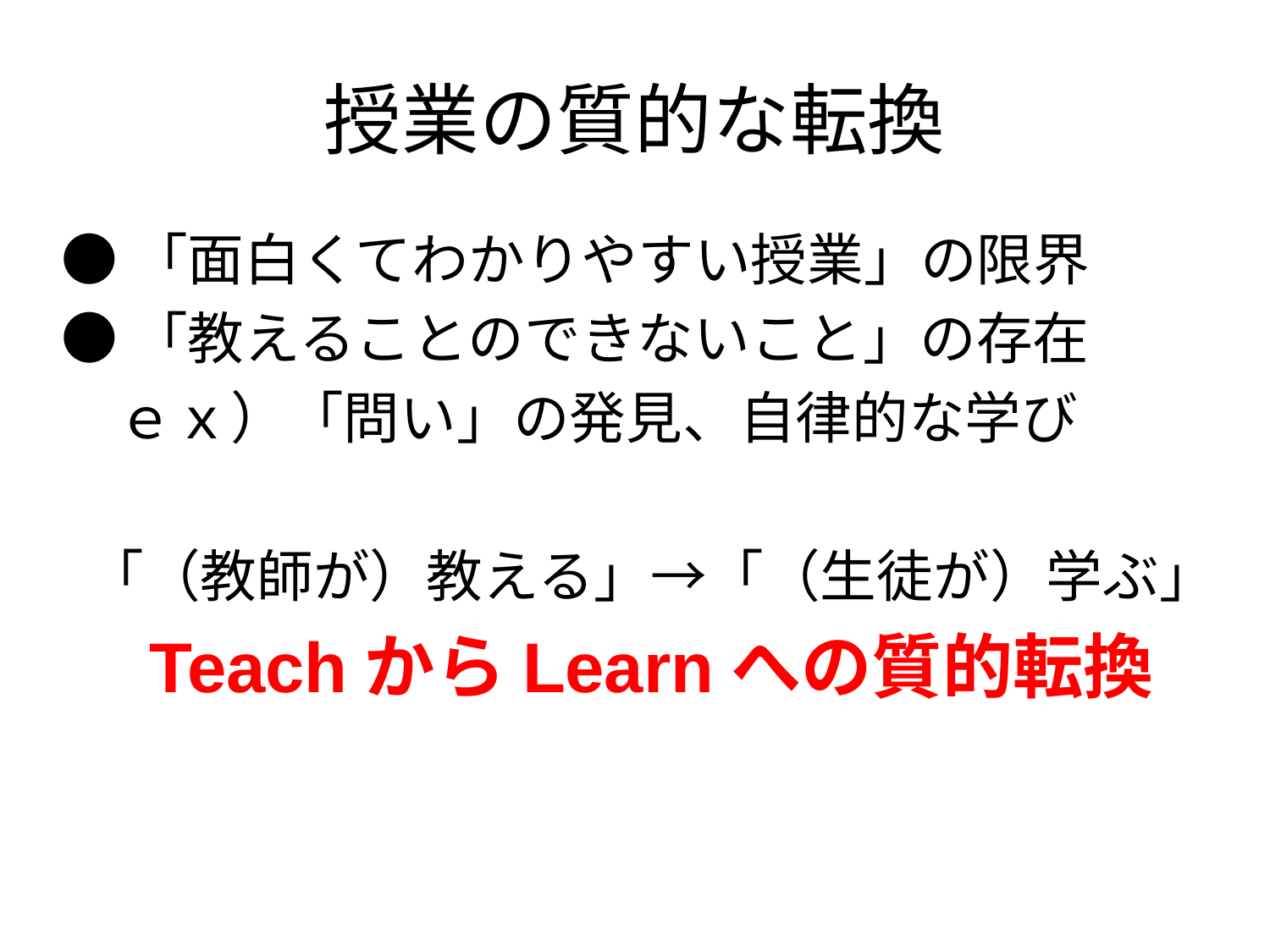

# 授業の質的な転換
●「面白くてわかりやすい授業」の限界
●「教えることのできないこと」の存在
　ｅｘ）「問い」の発見、自律的な学び

「（教師が）教える」→「（生徒が）学ぶ」
TeachからLearnへの質的転換